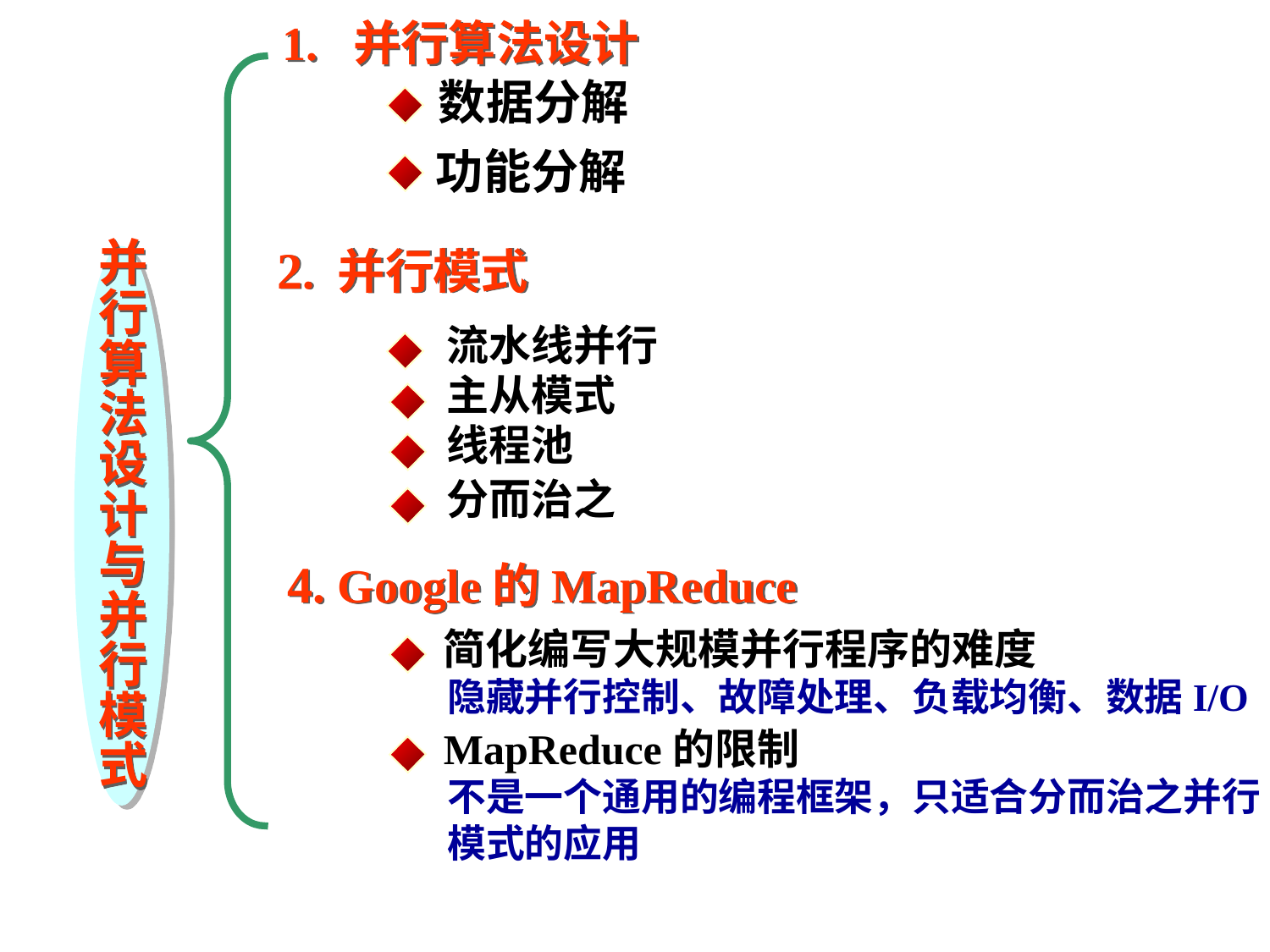

1.  并行算法设计

数据分解

功能分解

2. 并行模式
并行算法设计与
并行模式

流水线并行

主从模式

线程池

分而治之

4. Google的MapReduce
简化编写大规模并行程序的难度

隐藏并行控制、故障处理、负载均衡、数据I/O
MapReduce的限制

不是一个通用的编程框架，只适合分而治之并行模式的应用